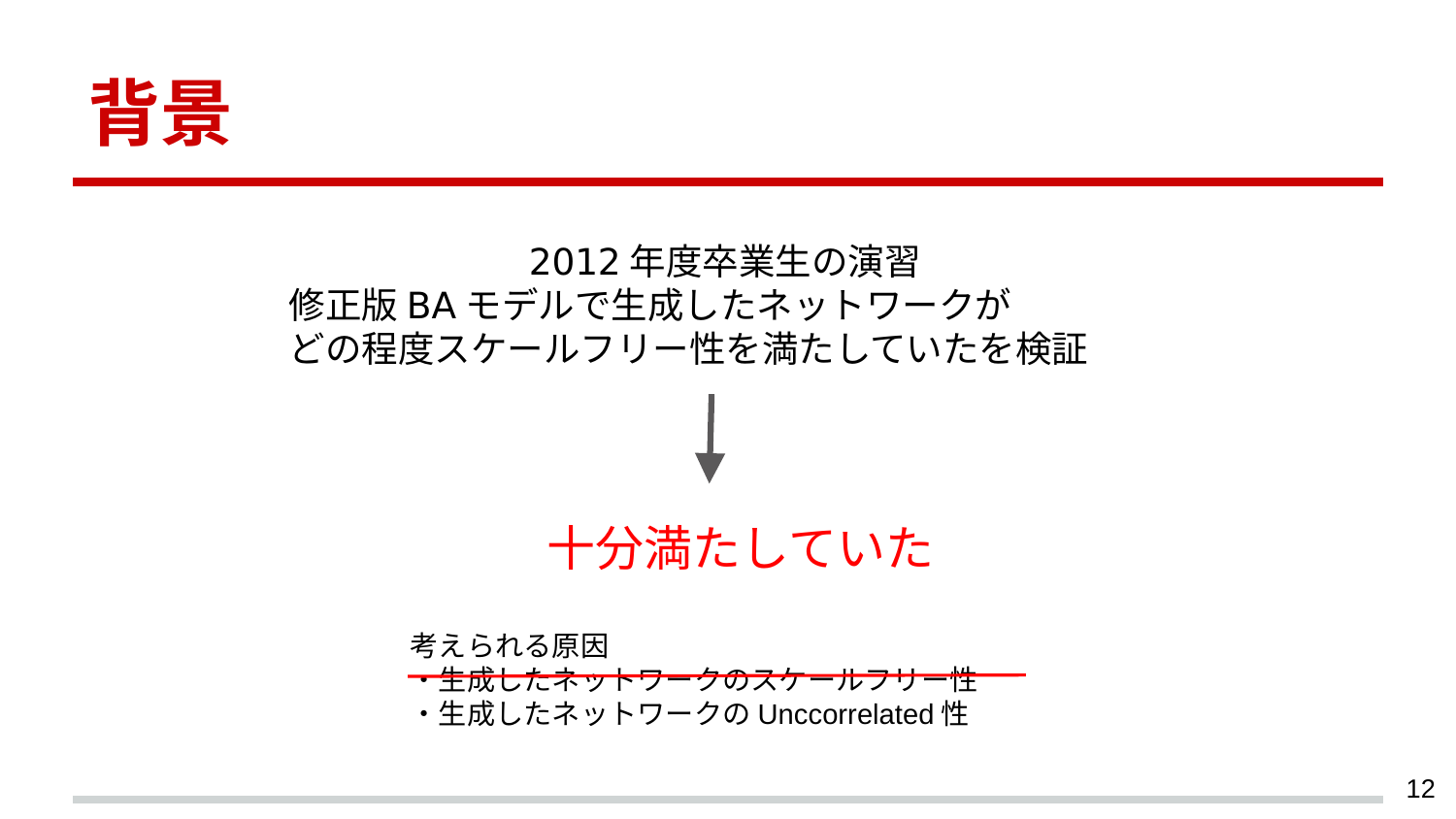

# 背景
2012年度卒業生の演習
修正版BAモデルで生成したネットワークが
どの程度スケールフリー性を満たしていたを検証
十分満たしていた
考えられる原因
・生成したネットワークのスケールフリー性
・生成したネットワークのUnccorrelated性
12